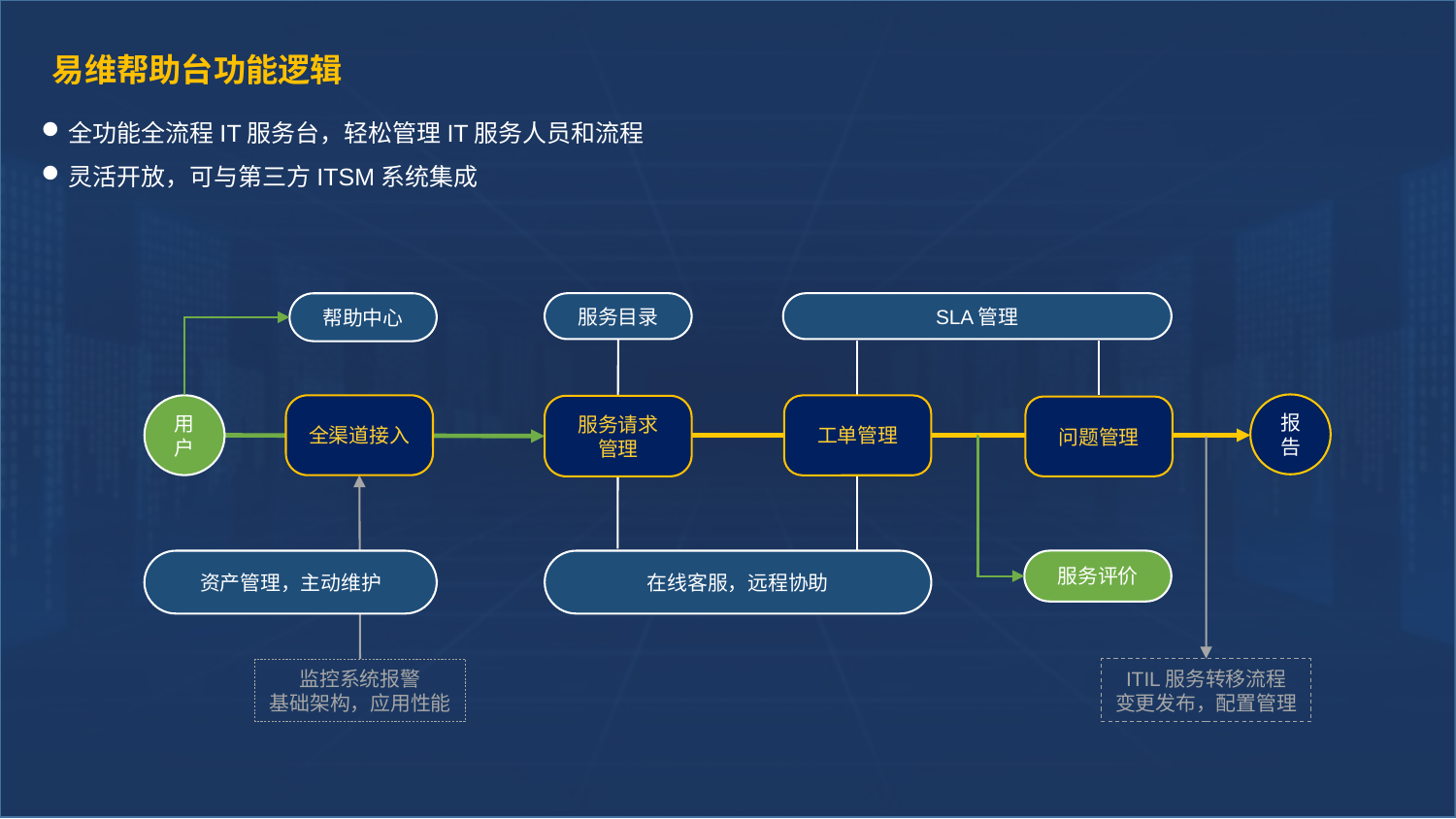

易维帮助台功能逻辑
全功能全流程IT服务台，轻松管理IT服务人员和流程
灵活开放，可与第三方ITSM系统集成
帮助中心
服务目录
SLA管理
报告
用户
全渠道接入
工单管理
服务请求
管理
问题管理
资产管理，主动维护
在线客服，远程协助
服务评价
监控系统报警
基础架构，应用性能
ITIL服务转移流程
变更发布，配置管理